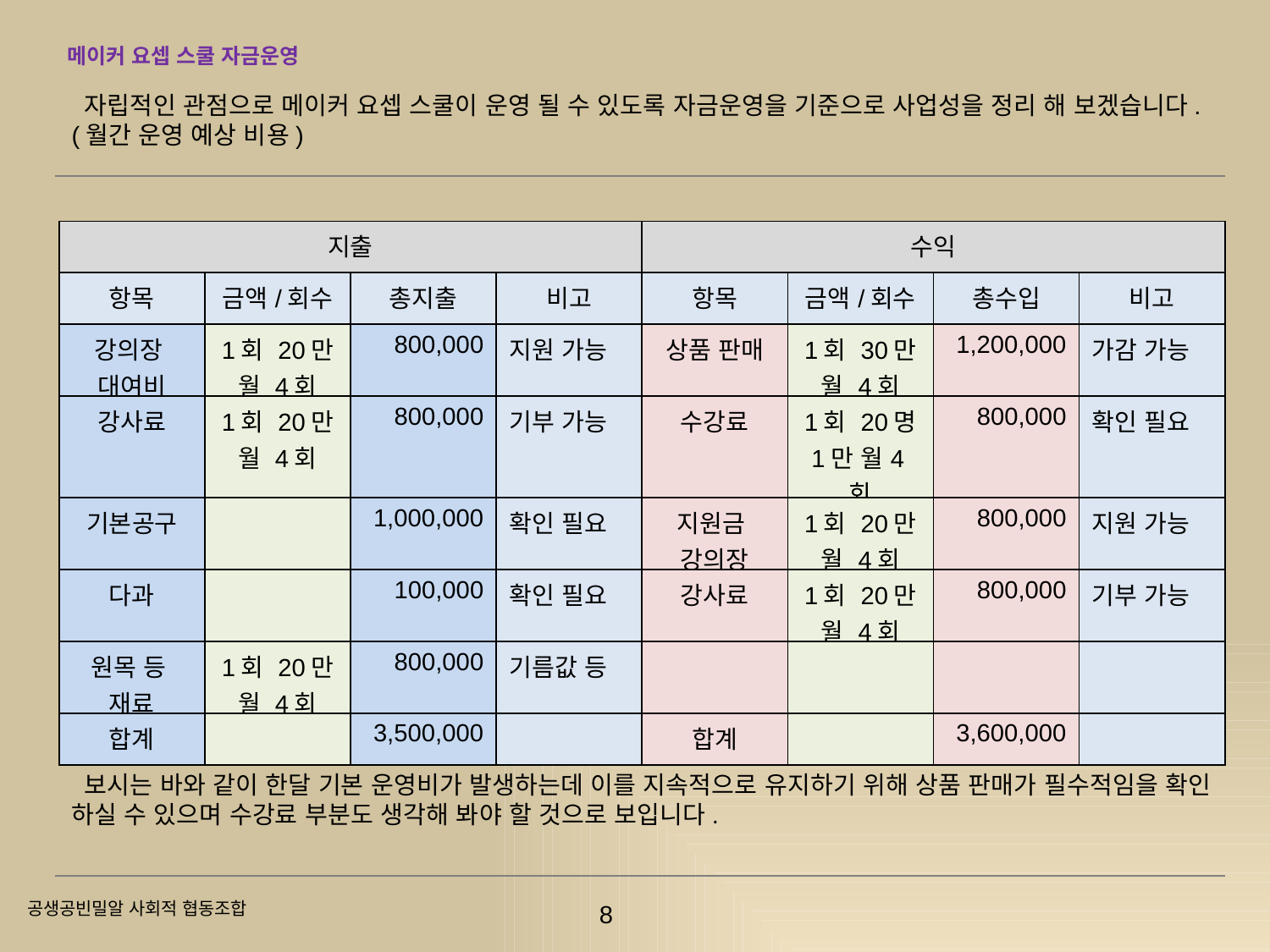

메이커 요셉 스쿨 자금운영
 자립적인 관점으로 메이커 요셉 스쿨이 운영 될 수 있도록 자금운영을 기준으로 사업성을 정리 해 보겠습니다. (월간 운영 예상 비용)
| 지출 |  |  |  | 수익 |  |  |  |
| --- | --- | --- | --- | --- | --- | --- | --- |
| 항목 | 금액/회수 | 총지출 | 비고 | 항목 | 금액/회수 | 총수입 | 비고 |
| 강의장 대여비 | 1회 20만 월 4회 | 800,000 | 지원 가능 | 상품 판매 | 1회 30만 월 4회 | 1,200,000 | 가감 가능 |
| 강사료 | 1회 20만 월 4회 | 800,000 | 기부 가능 | 수강료 | 1회 20명 1만 월4회 | 800,000 | 확인 필요 |
| 기본공구 |  | 1,000,000 | 확인 필요 | 지원금 강의장 | 1회 20만 월 4회 | 800,000 | 지원 가능 |
| 다과 |  | 100,000 | 확인 필요 | 강사료 | 1회 20만 월 4회 | 800,000 | 기부 가능 |
| 원목 등 재료 | 1회 20만 월 4회 | 800,000 | 기름값 등 |  |  |  |  |
| 합계 |  | 3,500,000 |  | 합계 |  | 3,600,000 |  |
 보시는 바와 같이 한달 기본 운영비가 발생하는데 이를 지속적으로 유지하기 위해 상품 판매가 필수적임을 확인 하실 수 있으며 수강료 부분도 생각해 봐야 할 것으로 보입니다.
8
공생공빈밀알 사회적 협동조합